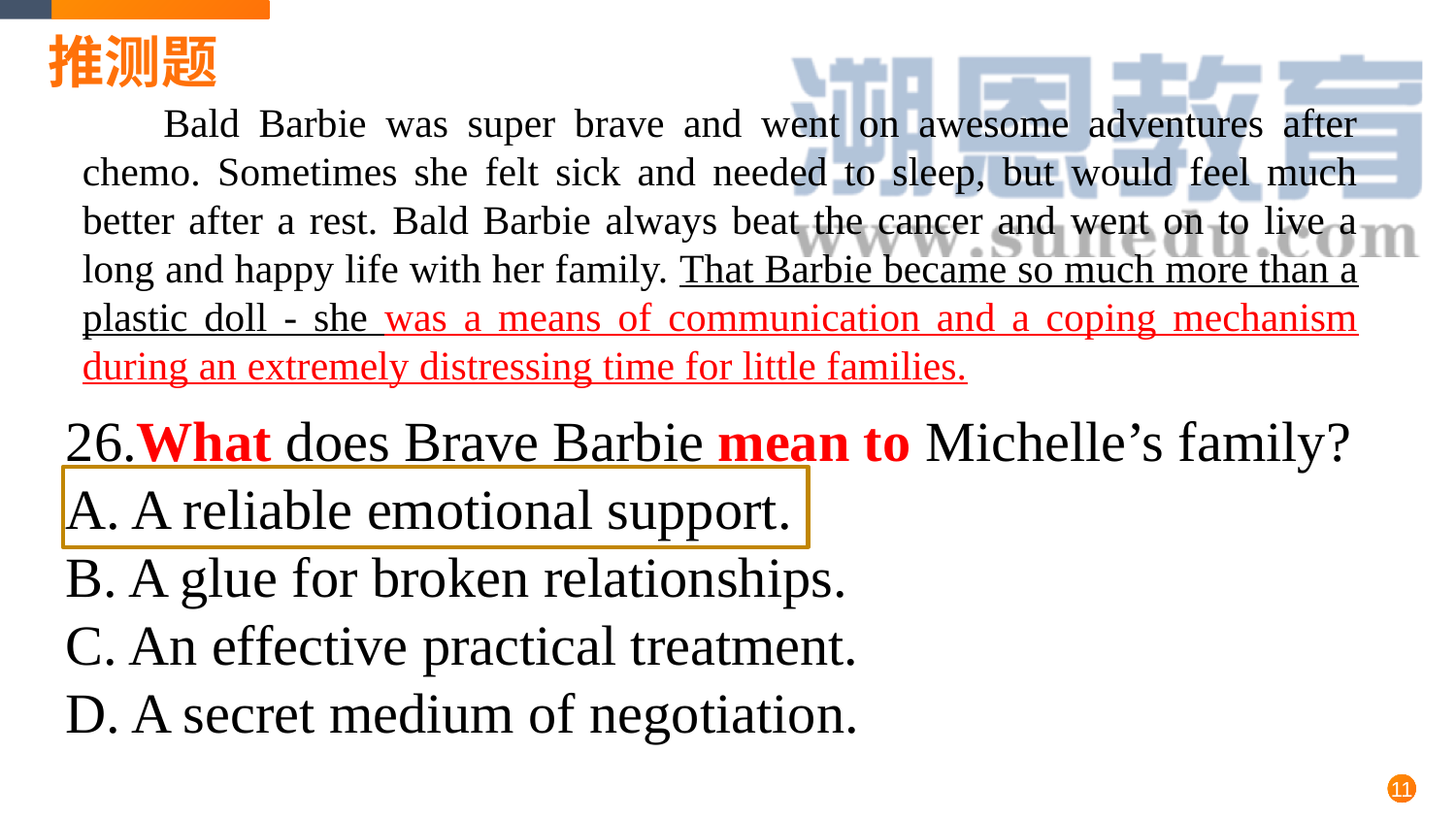

推测题
Bald Barbie was super brave and went on awesome adventures after chemo. Sometimes she felt sick and needed to sleep, but would feel much better after a rest. Bald Barbie always beat the cancer and went on to live a long and happy life with her family. That Barbie became so much more than a plastic doll - she was a means of communication and a coping mechanism during an extremely distressing time for little families.
26.What does Brave Barbie mean to Michelle’s family?
A. A reliable emotional support.
B. A glue for broken relationships.
C. An effective practical treatment.
D. A secret medium of negotiation.